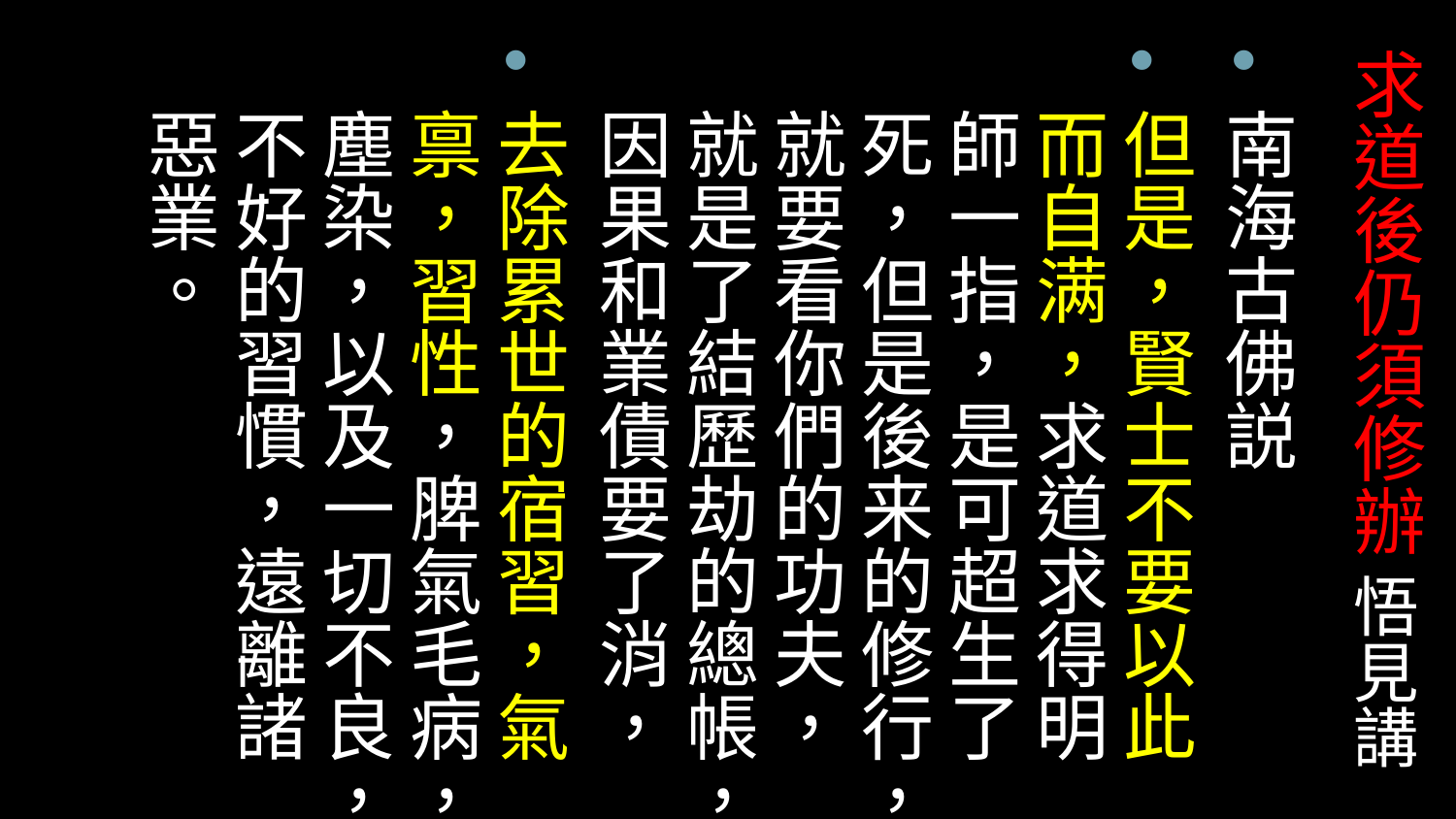

# 求道後仍須修辦 悟見講
南海古佛説
但是，賢士不要以此而自满，求道求得明師一指，是可超生了死，但是後来的修行，就要看你們的功夫，就是了結歷劫的總帳，因果和業債要了消，
去除累世的宿習，氣禀，習性，脾氣毛病，塵染，以及一切不良，不好的習慣，遠離諸惡業。